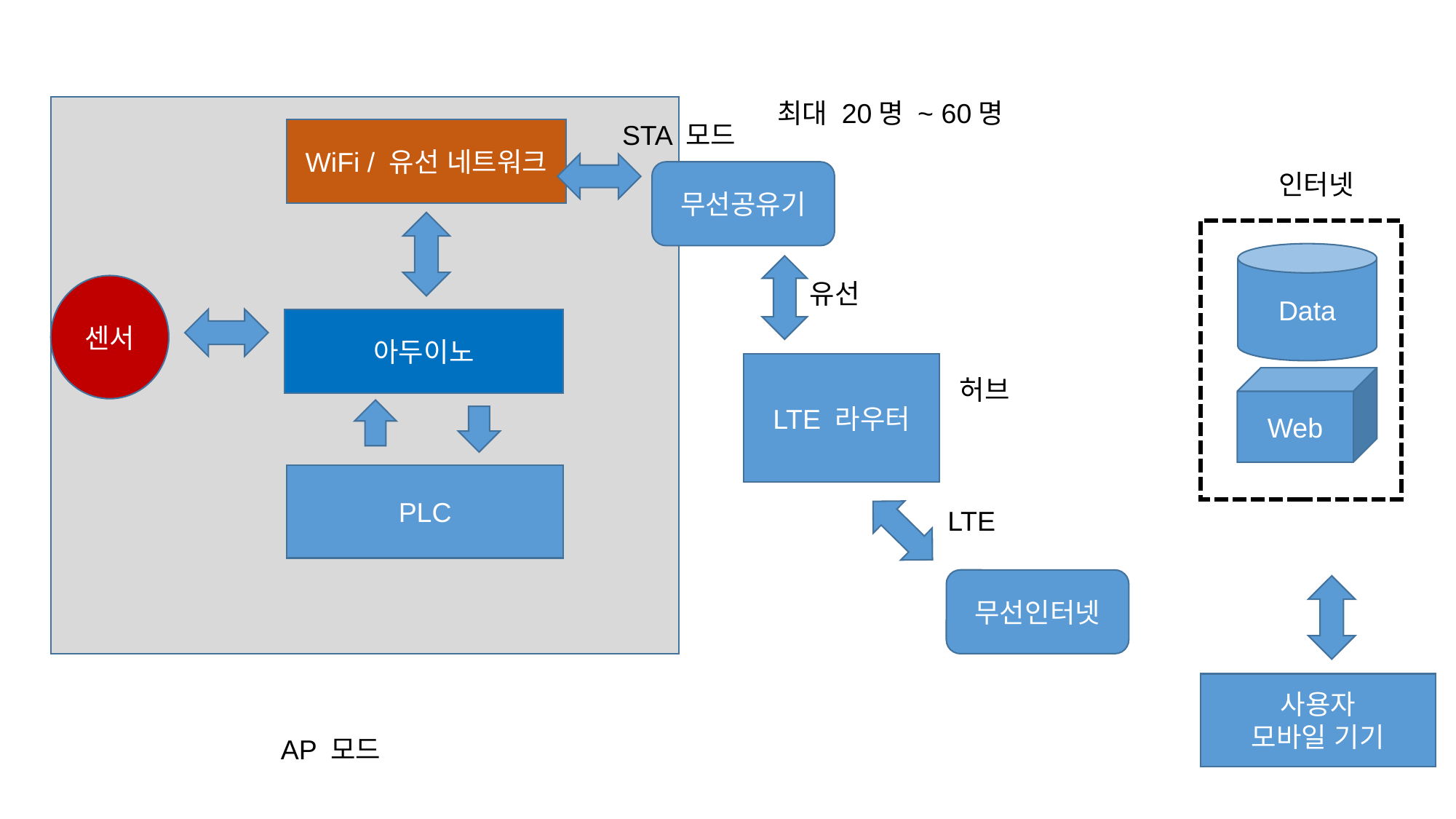

최대 20명 ~ 60명

STA 모드
WiFi / 유선 네트워크

무선공유기
인터넷

Data
유선

센서

아두이노
LTE 라우터
허브
Web

PLC
LTE

무선인터넷

사용자
모바일 기기
AP 모드